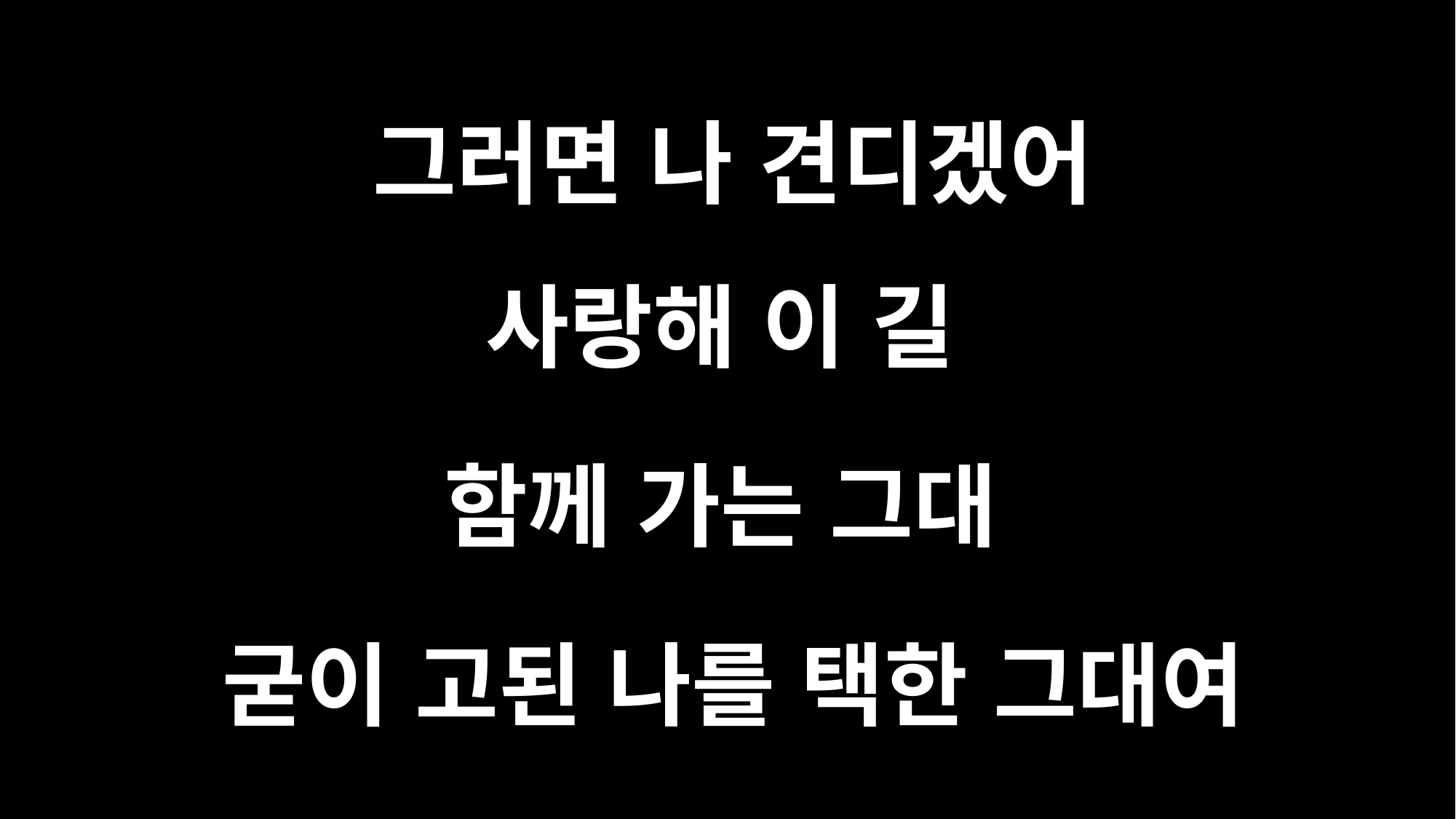

그러면 나 견디겠어
사랑해 이 길
함께 가는 그대
굳이 고된 나를 택한 그대여